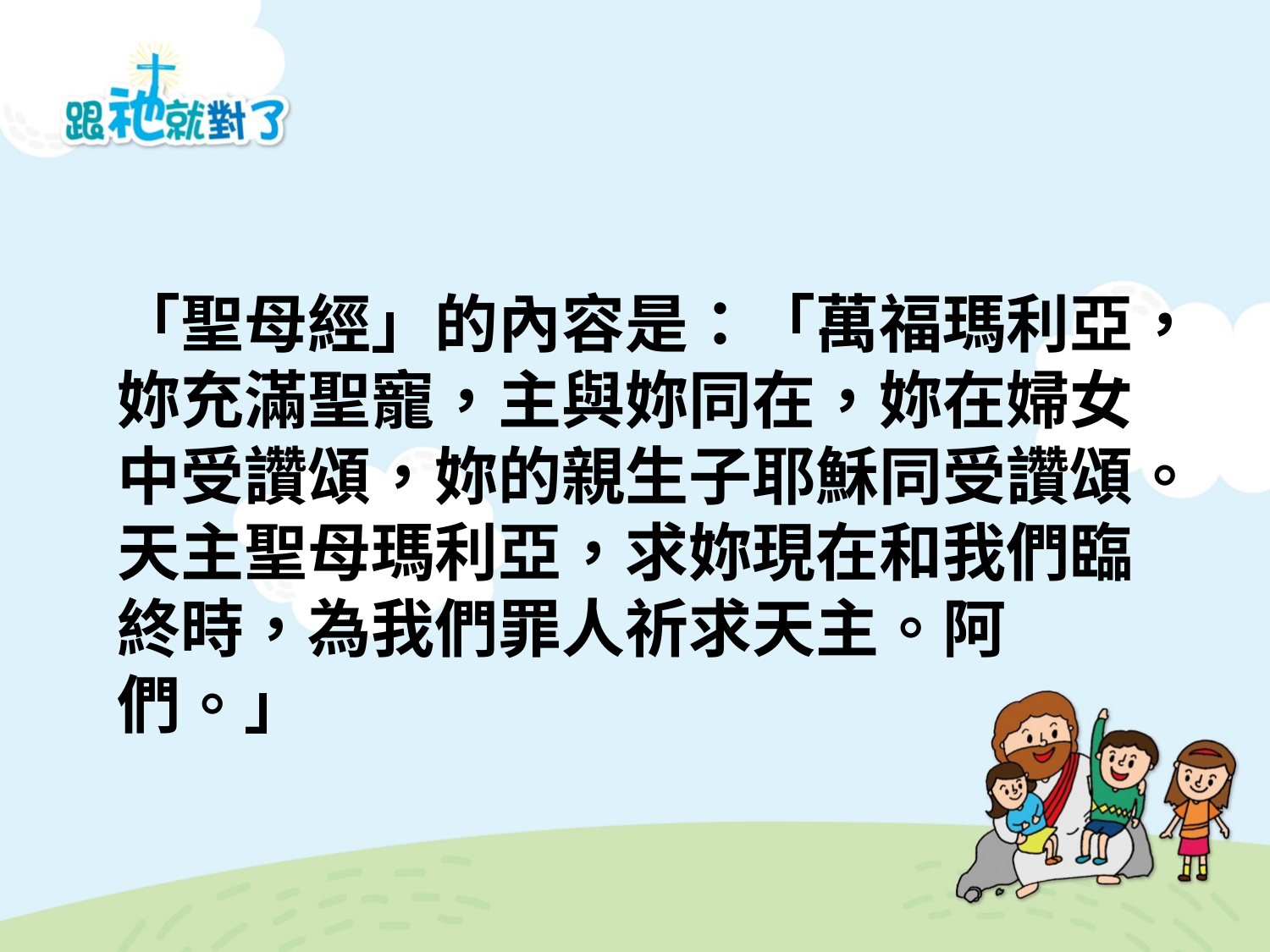

「聖母經」的內容是：「萬福瑪利亞，妳充滿聖寵，主與妳同在，妳在婦女中受讚頌，妳的親生子耶穌同受讚頌。天主聖母瑪利亞，求妳現在和我們臨終時，為我們罪人祈求天主。阿們。」